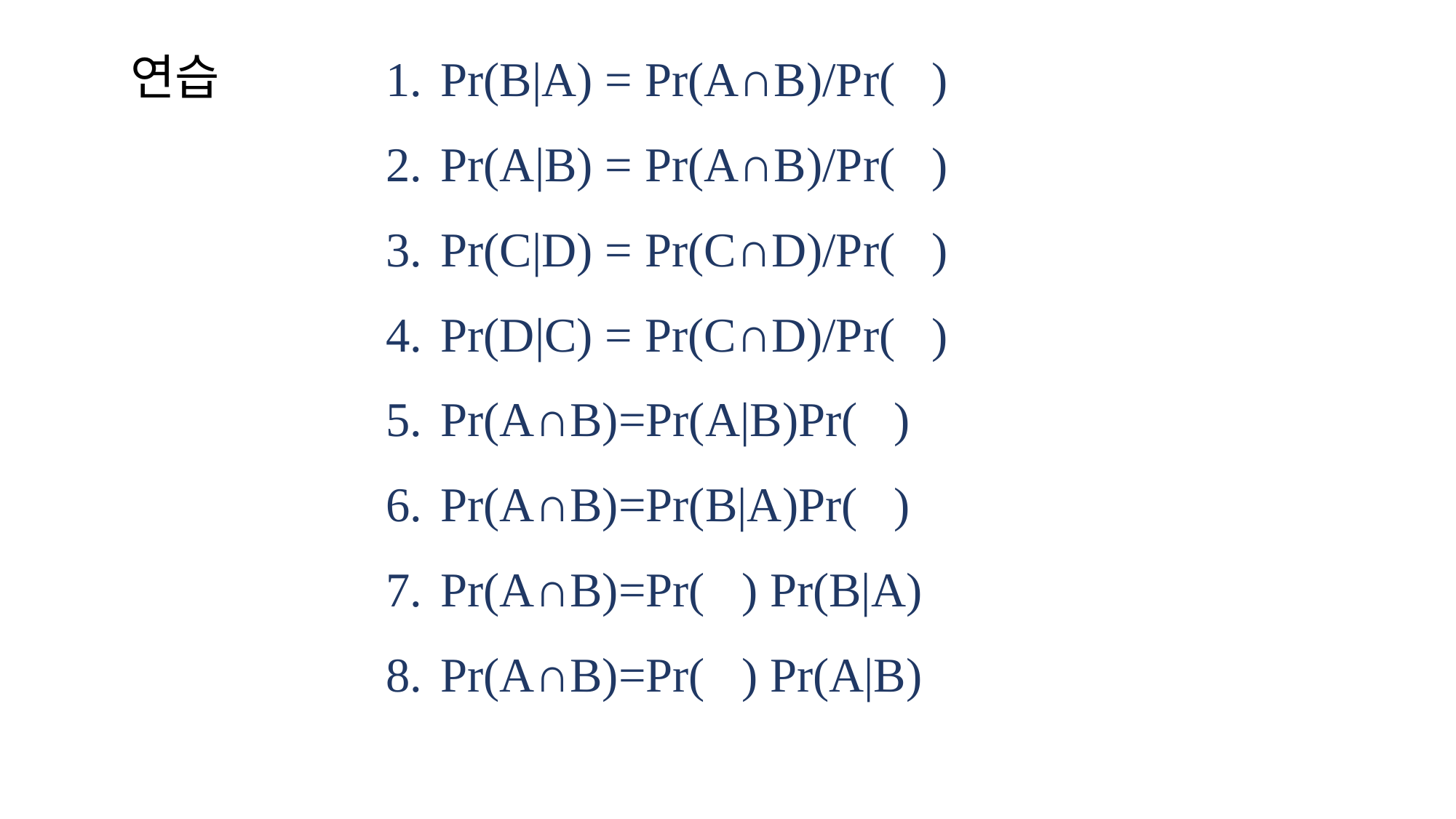

# 연습
Pr(B|A) = Pr(A∩B)/Pr(   )
Pr(A|B) = Pr(A∩B)/Pr(   )
Pr(C|D) = Pr(C∩D)/Pr(   )
Pr(D|C) = Pr(C∩D)/Pr(   )
Pr(A∩B)=Pr(A|B)Pr(   )
Pr(A∩B)=Pr(B|A)Pr(   )
Pr(A∩B)=Pr(   ) Pr(B|A)
Pr(A∩B)=Pr(   ) Pr(A|B)